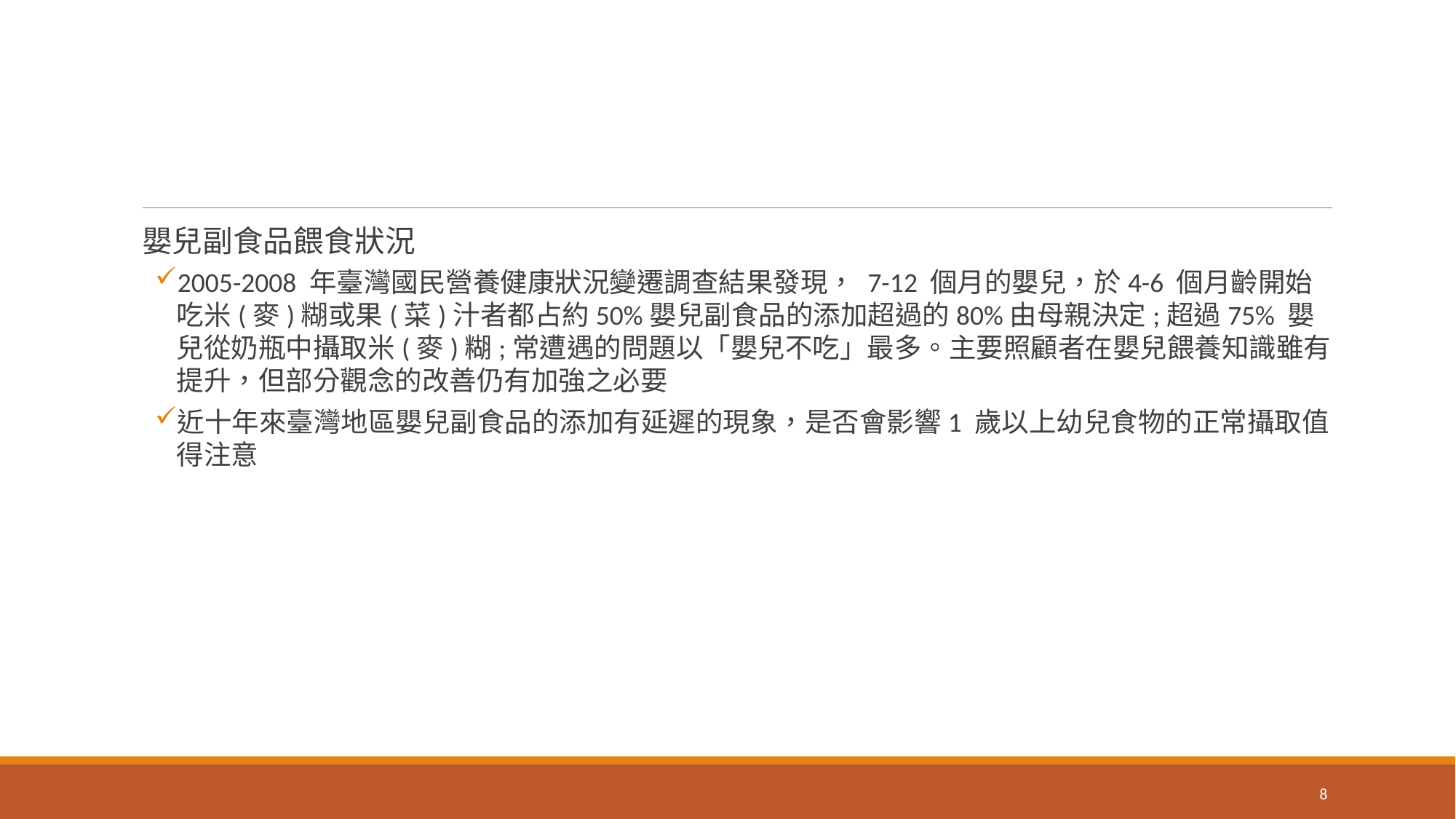

#
嬰兒副食品餵食狀況
2005-2008 年臺灣國民營養健康狀況變遷調查結果發現， 7-12 個月的嬰兒，於4-6 個月齡開始吃米(麥)糊或果(菜)汁者都占約50%嬰兒副食品的添加超過的80%由母親決定;超過75% 嬰兒從奶瓶中攝取米(麥)糊;常遭遇的問題以「嬰兒不吃」最多。主要照顧者在嬰兒餵養知識雖有提升，但部分觀念的改善仍有加強之必要
近十年來臺灣地區嬰兒副食品的添加有延遲的現象，是否會影響1 歲以上幼兒食物的正常攝取值得注意
8